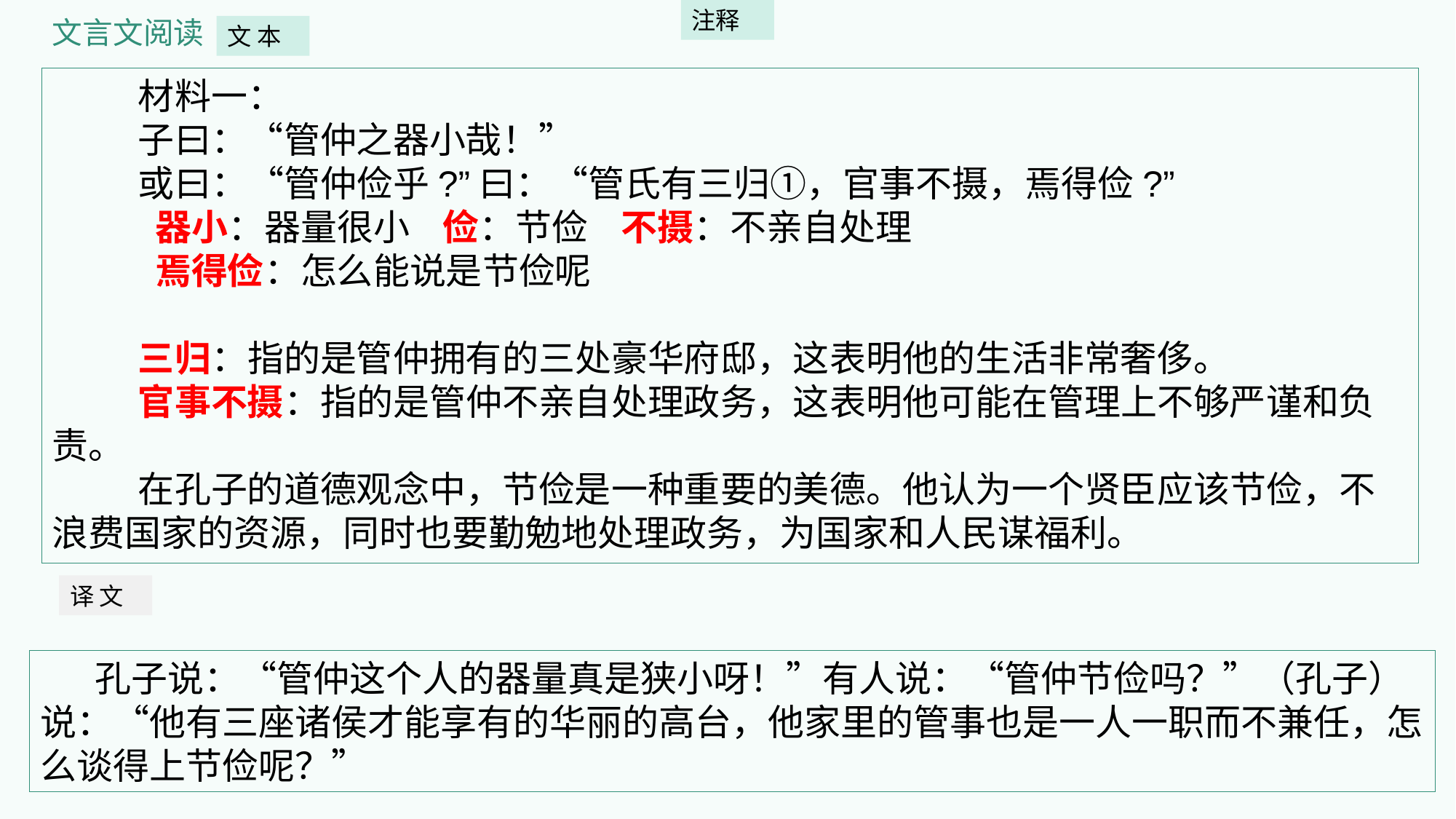

注释
文言文阅读
文 本
材料一：
子曰：“管仲之器小哉！”
或曰：“管仲俭乎?”曰：“管氏有三归①，官事不摄，焉得俭?”
 器小：器量很小    俭：节俭    不摄：不亲自处理
 焉得俭：怎么能说是节俭呢

三归：指的是管仲拥有的三处豪华府邸，这表明他的生活非常奢侈。
官事不摄：指的是管仲不亲自处理政务，这表明他可能在管理上不够严谨和负责。
在孔子的道德观念中，节俭是一种重要的美德。他认为一个贤臣应该节俭，不浪费国家的资源，同时也要勤勉地处理政务，为国家和人民谋福利。
译 文
孔子说：“管仲这个人的器量真是狭小呀！”有人说：“管仲节俭吗？”（孔子）说：“他有三座诸侯才能享有的华丽的高台，他家里的管事也是一人一职而不兼任，怎么谈得上节俭呢？”